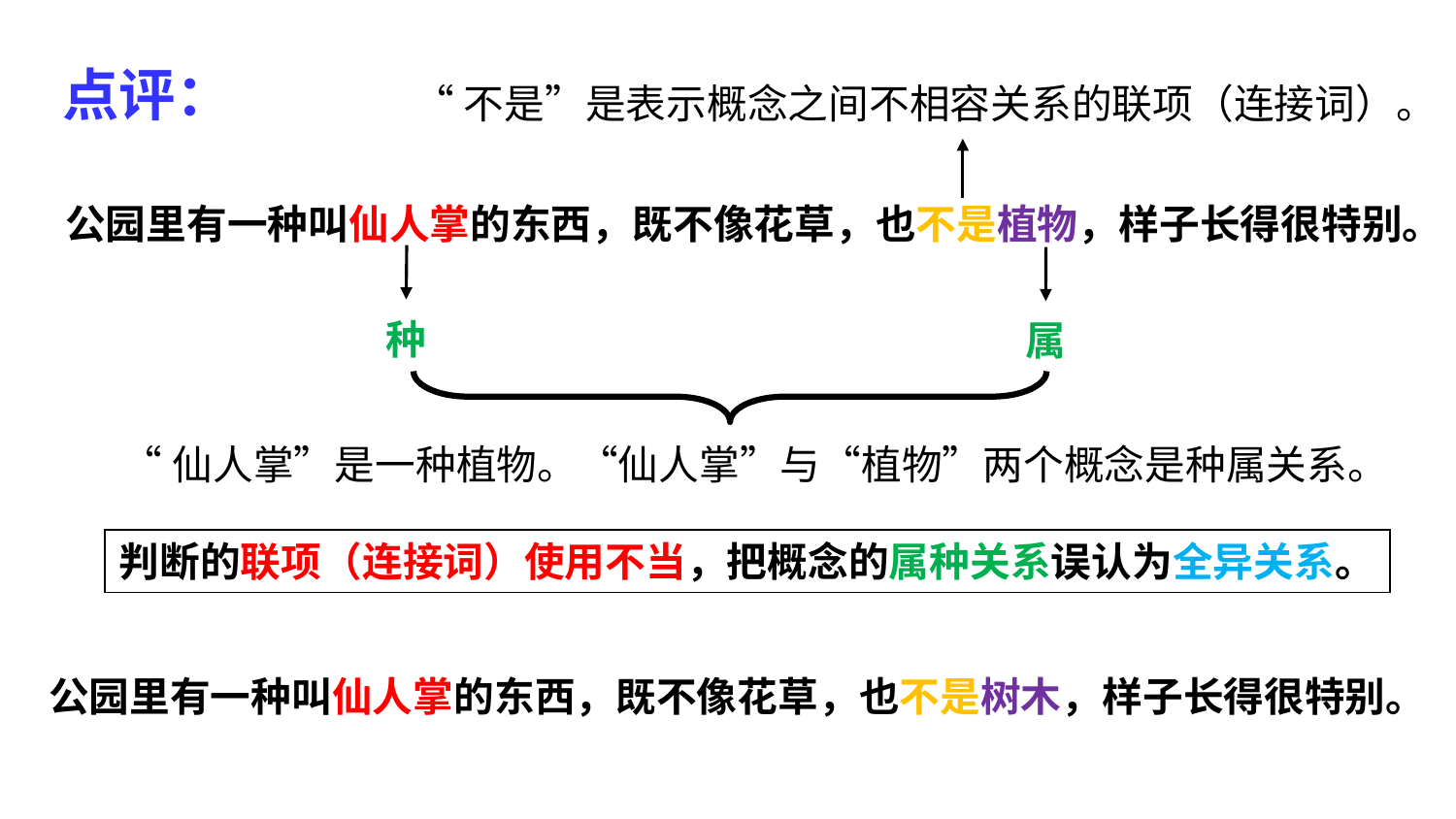

点评：
“不是”是表示概念之间不相容关系的联项（连接词）。

公园里有一种叫仙人掌的东西，既不像花草，也不是植物，样子长得很特别。
种
属
“仙人掌”是一种植物。“仙人掌”与“植物”两个概念是种属关系。
判断的联项（连接词）使用不当，把概念的属种关系误认为全异关系。
公园里有一种叫仙人掌的东西，既不像花草，也不是树木，样子长得很特别。